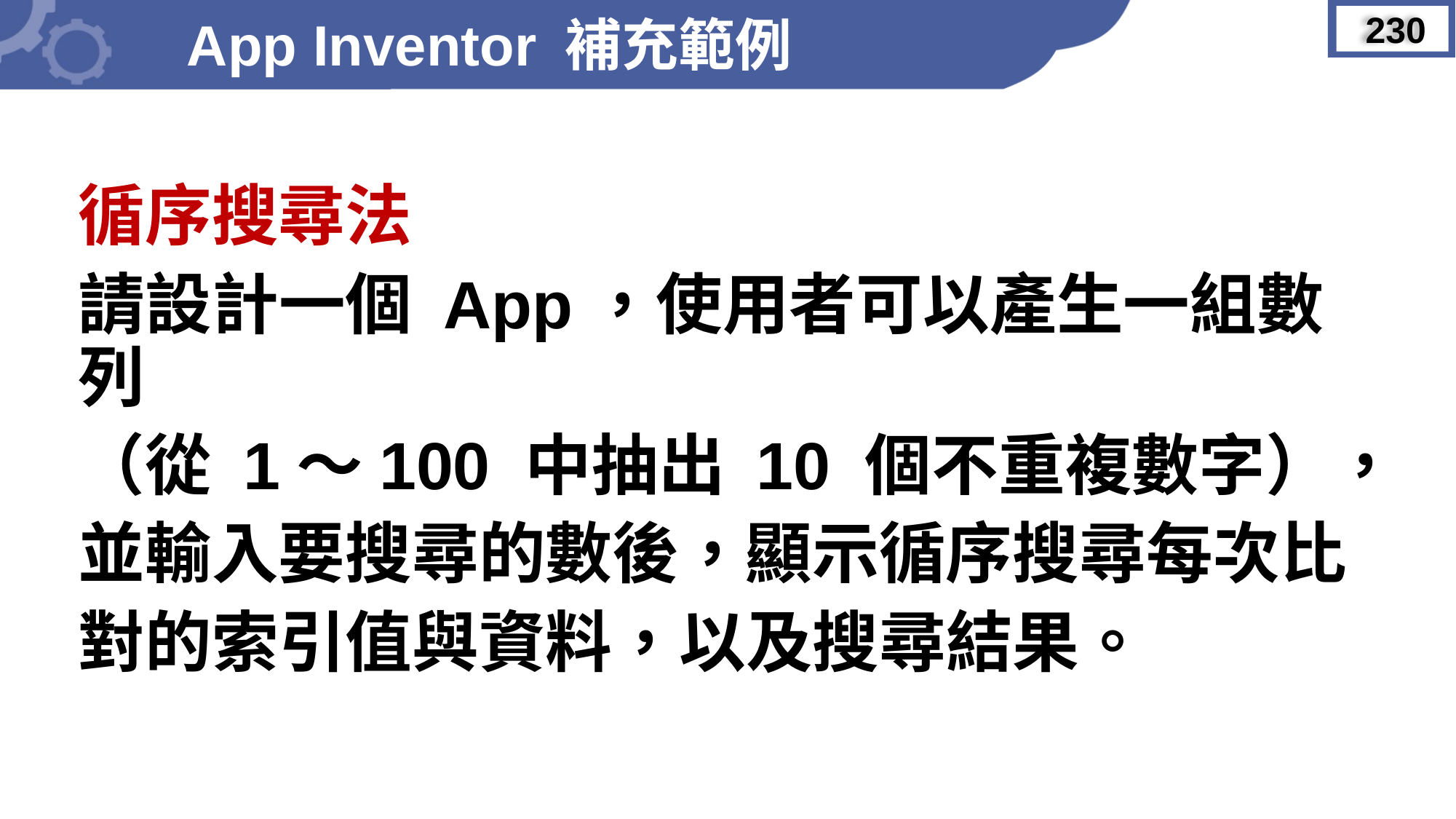

App Inventor 補充範例
230

循序搜尋法
請設計一個 App，使用者可以產生一組數列
（從 1～100 中抽出 10 個不重複數字），
並輸入要搜尋的數後，顯示循序搜尋每次比
對的索引值與資料，以及搜尋結果。
搜尋